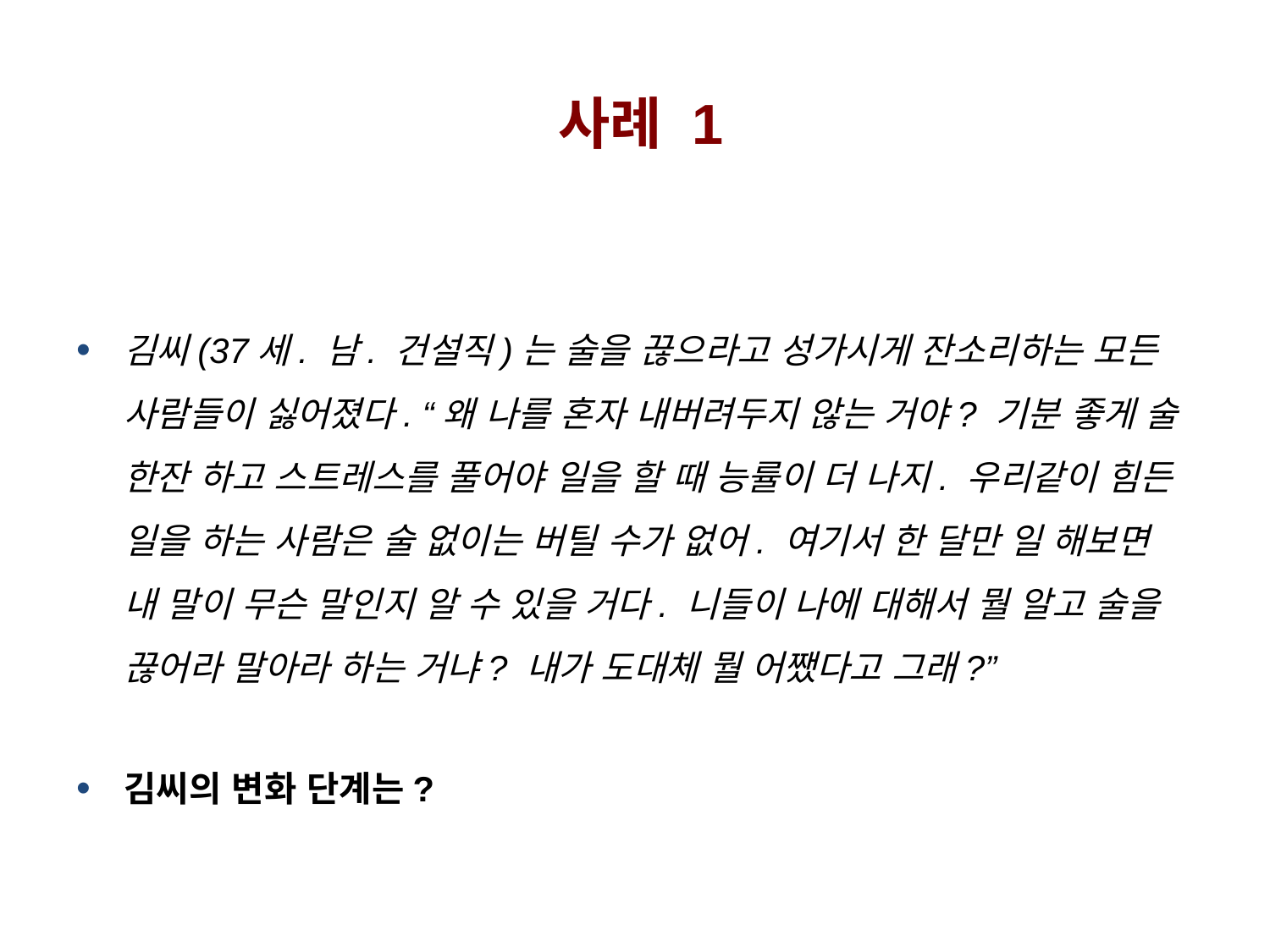

사례 1
김씨(37세. 남. 건설직)는 술을 끊으라고 성가시게 잔소리하는 모든 사람들이 싫어졌다. “왜 나를 혼자 내버려두지 않는 거야? 기분 좋게 술 한잔 하고 스트레스를 풀어야 일을 할 때 능률이 더 나지. 우리같이 힘든 일을 하는 사람은 술 없이는 버틸 수가 없어. 여기서 한 달만 일 해보면 내 말이 무슨 말인지 알 수 있을 거다. 니들이 나에 대해서 뭘 알고 술을 끊어라 말아라 하는 거냐? 내가 도대체 뭘 어쨌다고 그래?”

김씨의 변화 단계는?